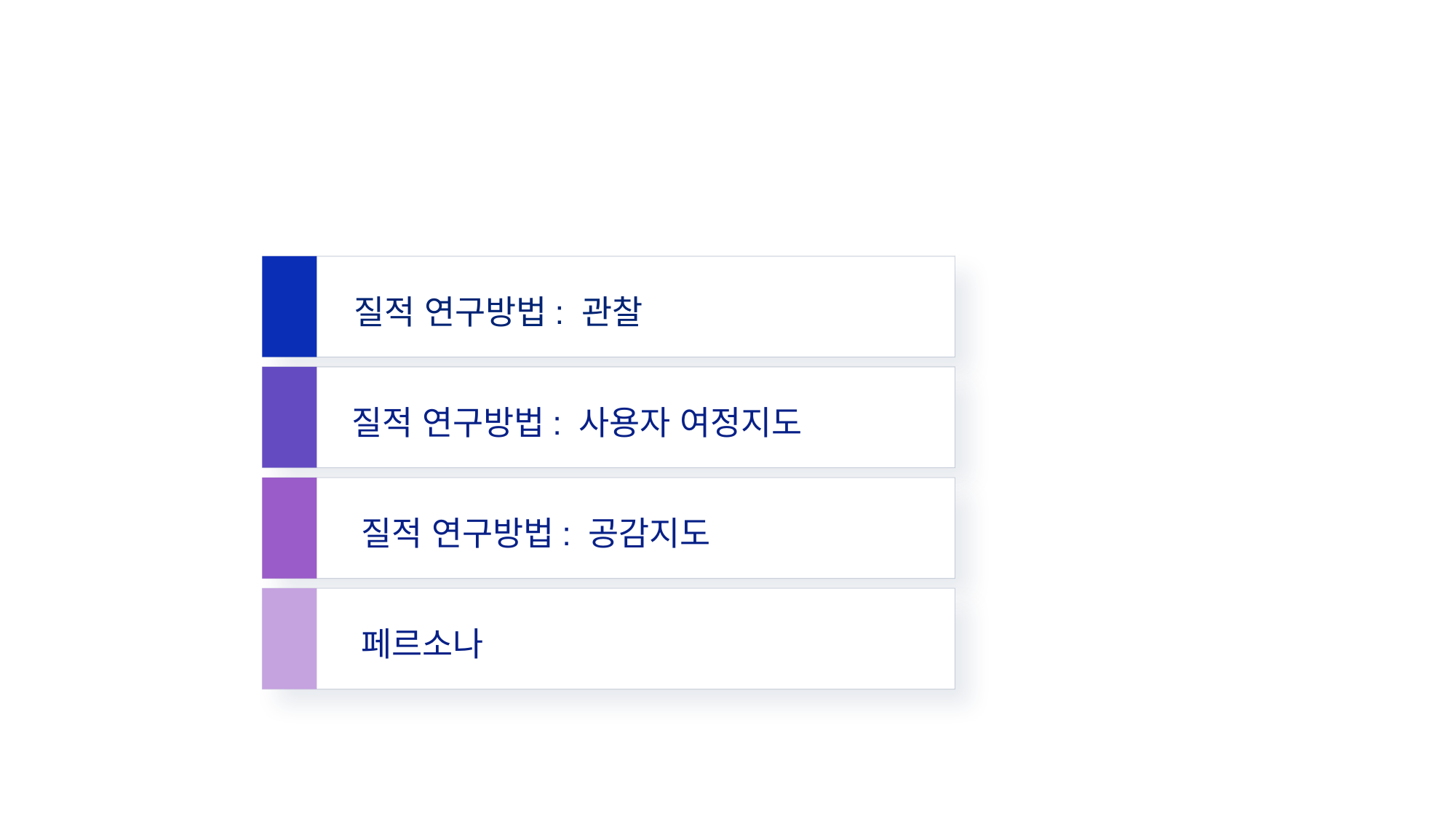

1
질적 연구방법: 관찰

2
질적 연구방법: 사용자 여정지도

3
질적 연구방법: 공감지도

4
페르소나